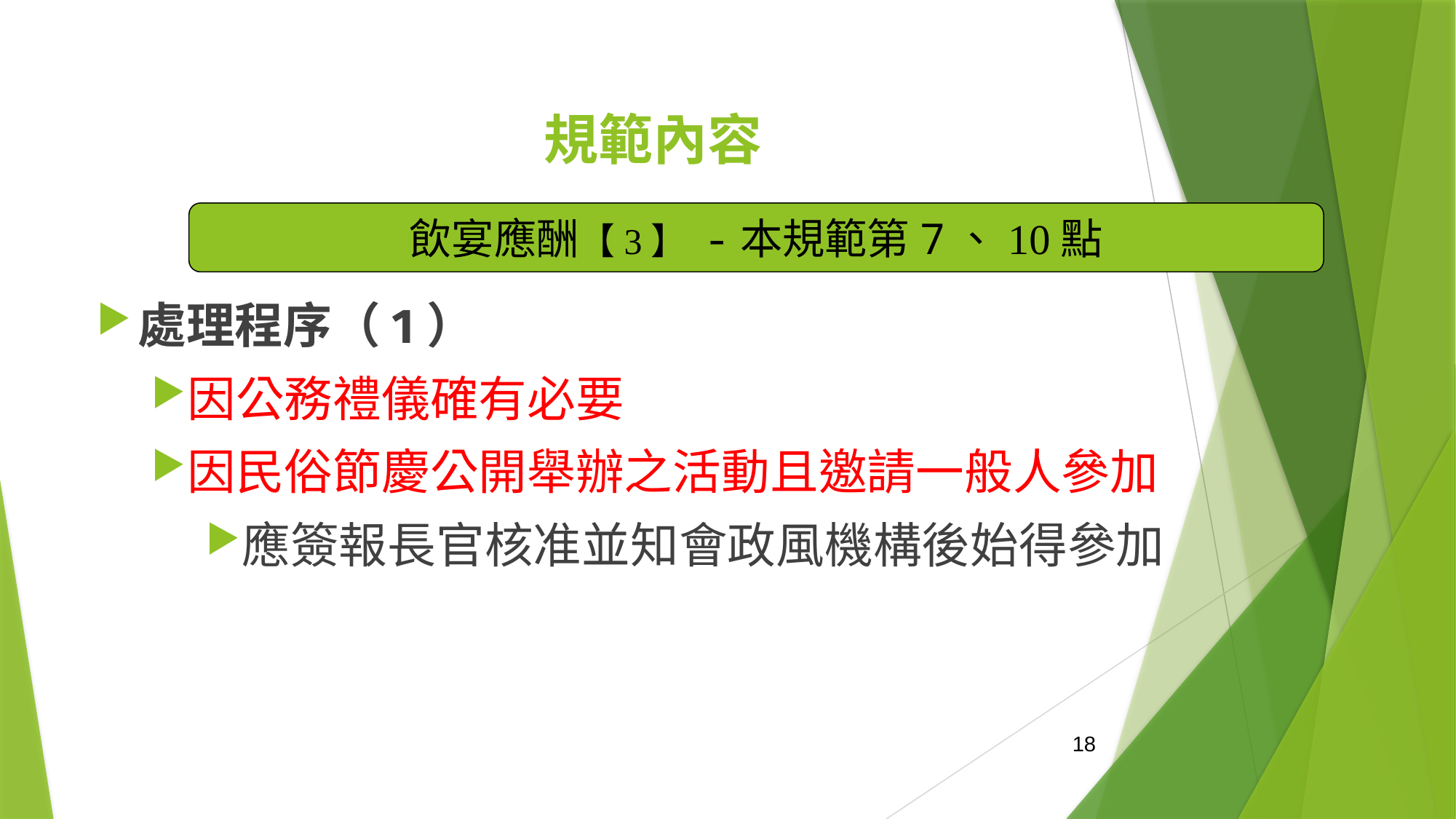

# 規範內容
飲宴應酬【3】 -本規範第7、10點
處理程序（1）
因公務禮儀確有必要
因民俗節慶公開舉辦之活動且邀請一般人參加
應簽報長官核准並知會政風機構後始得參加

18